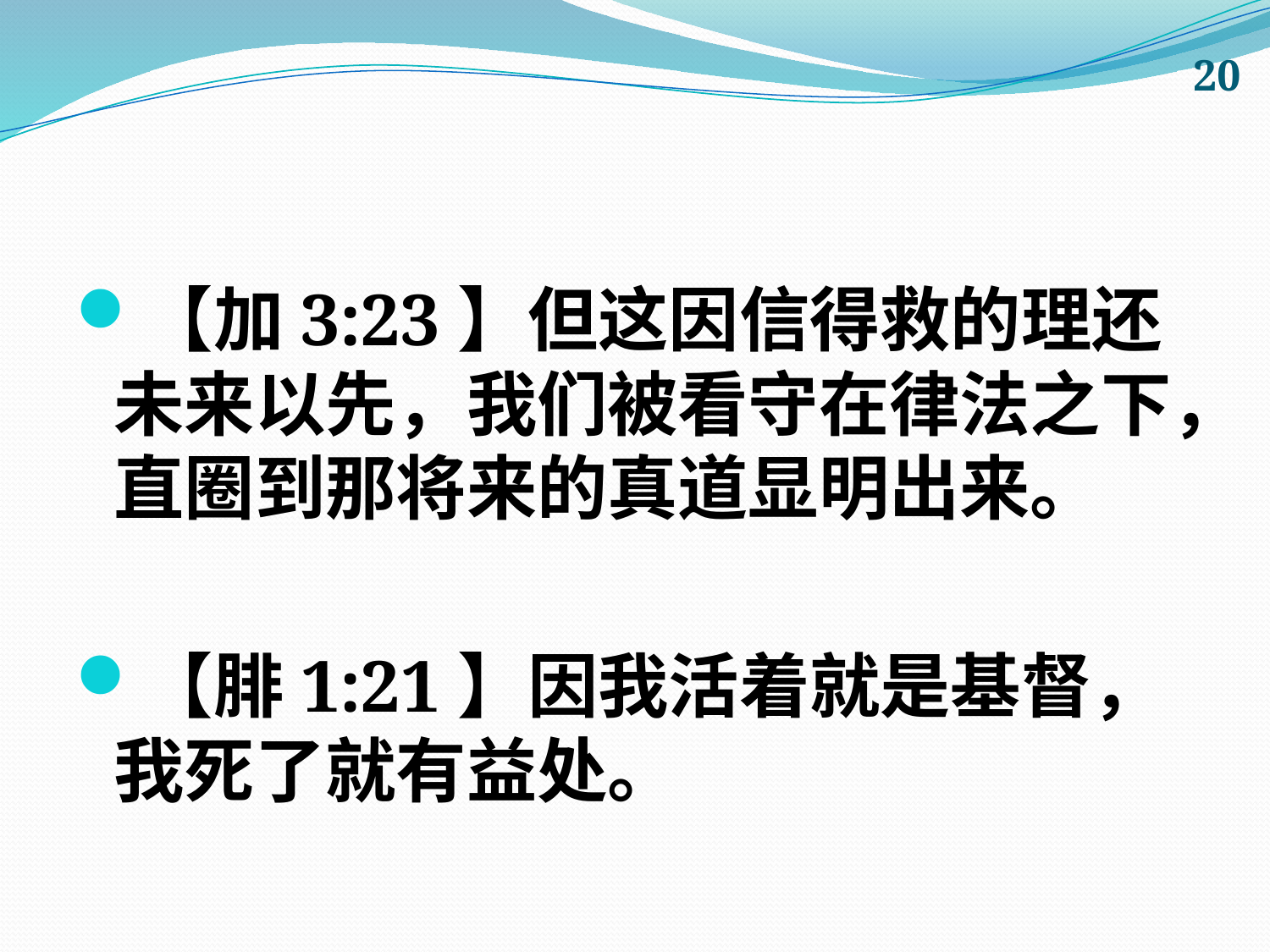

20
#
【加3:23】但这因信得救的理还未来以先，我们被看守在律法之下，直圈到那将来的真道显明出来。

【腓1:21】因我活着就是基督，我死了就有益处。